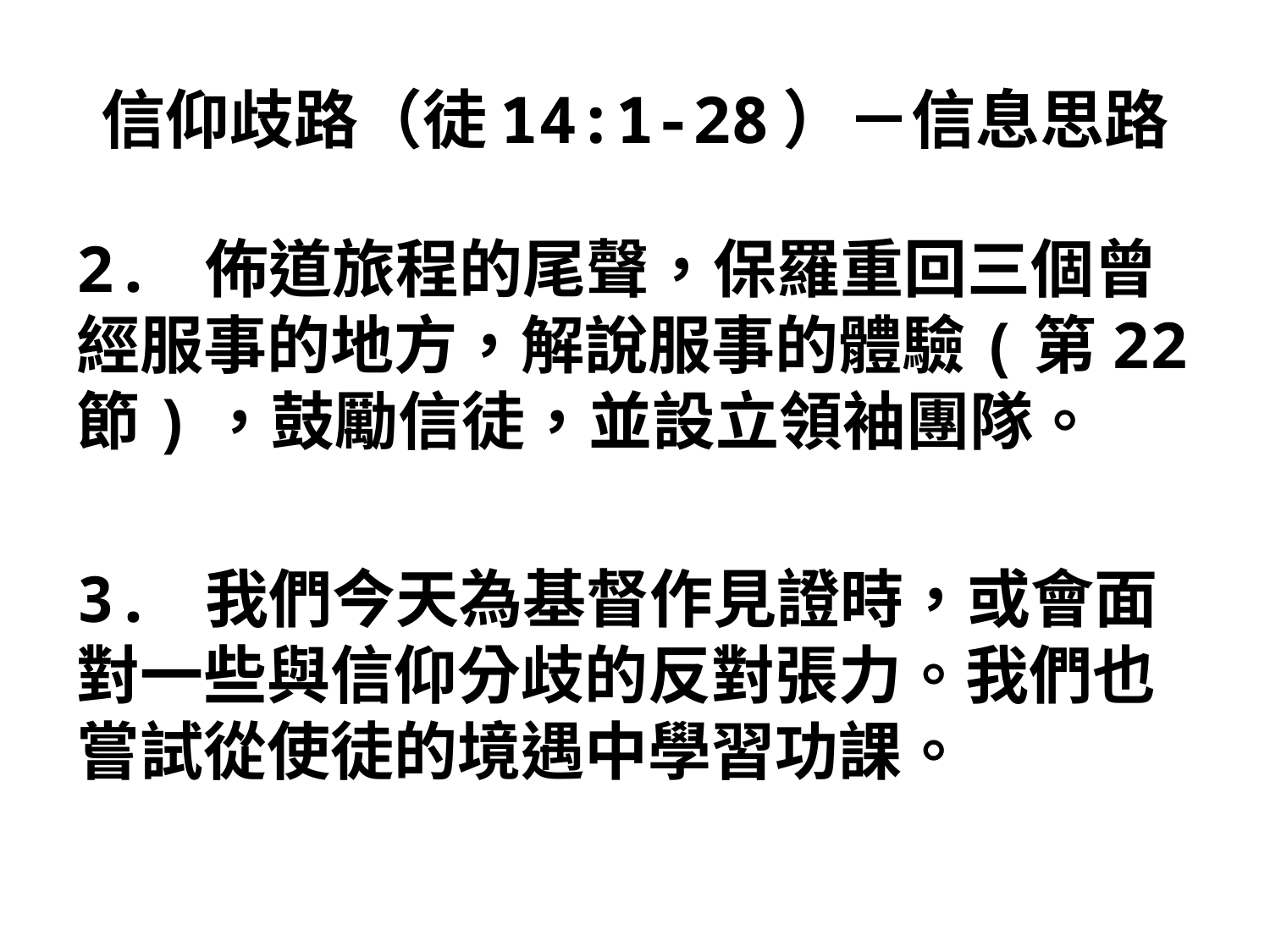

# 信仰歧路（徒14:1-28）－信息思路
2. 佈道旅程的尾聲，保羅重回三個曾經服事的地方，解說服事的體驗(第22節)，鼓勵信徒，並設立領袖團隊。

3. 我們今天為基督作見證時，或會面對一些與信仰分歧的反對張力。我們也嘗試從使徒的境遇中學習功課。